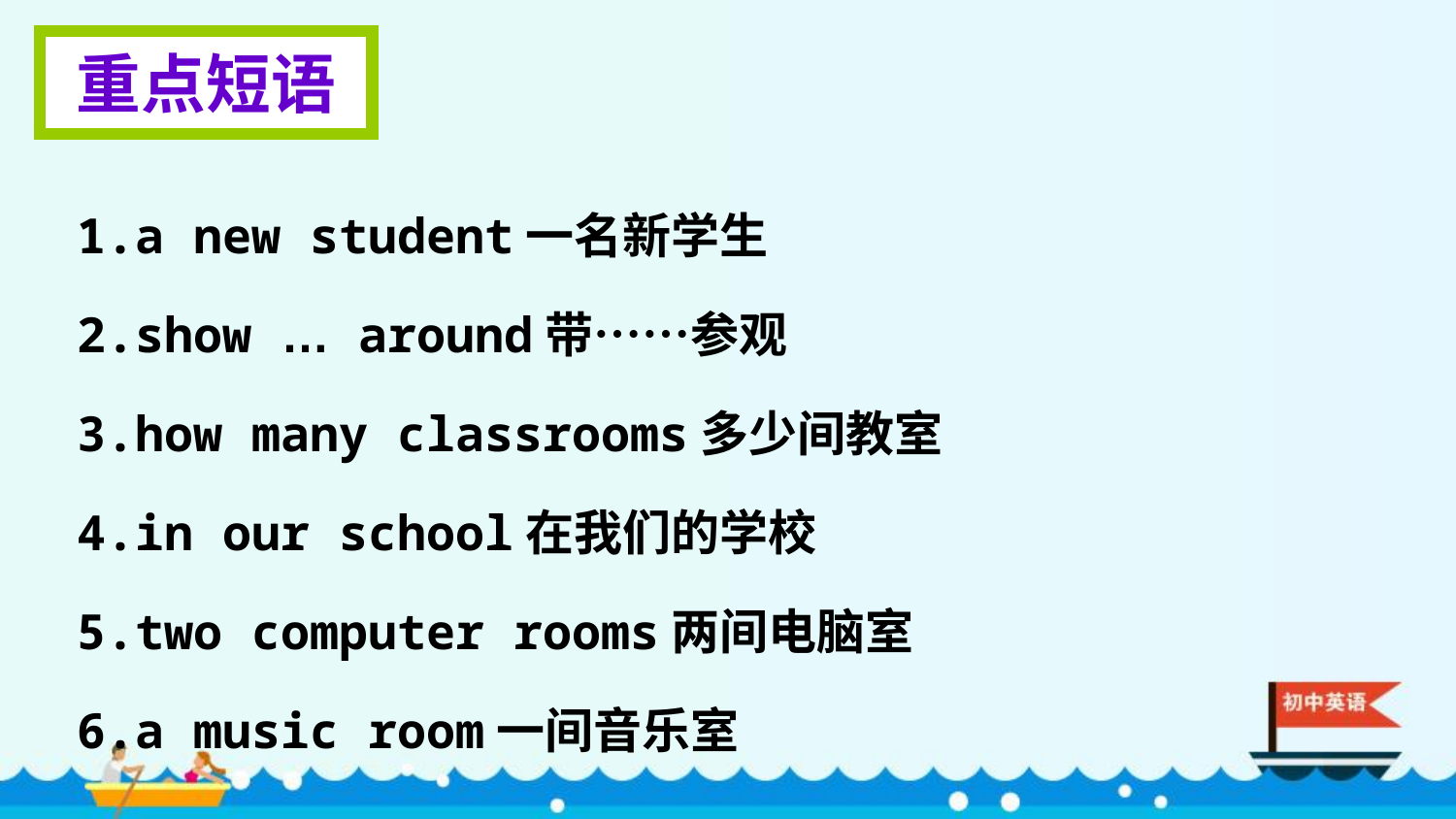

重点短语
1.a new student一名新学生
2.show … around带……参观
3.how many classrooms多少间教室
4.in our school在我们的学校
5.two computer rooms两间电脑室
6.a music room一间音乐室